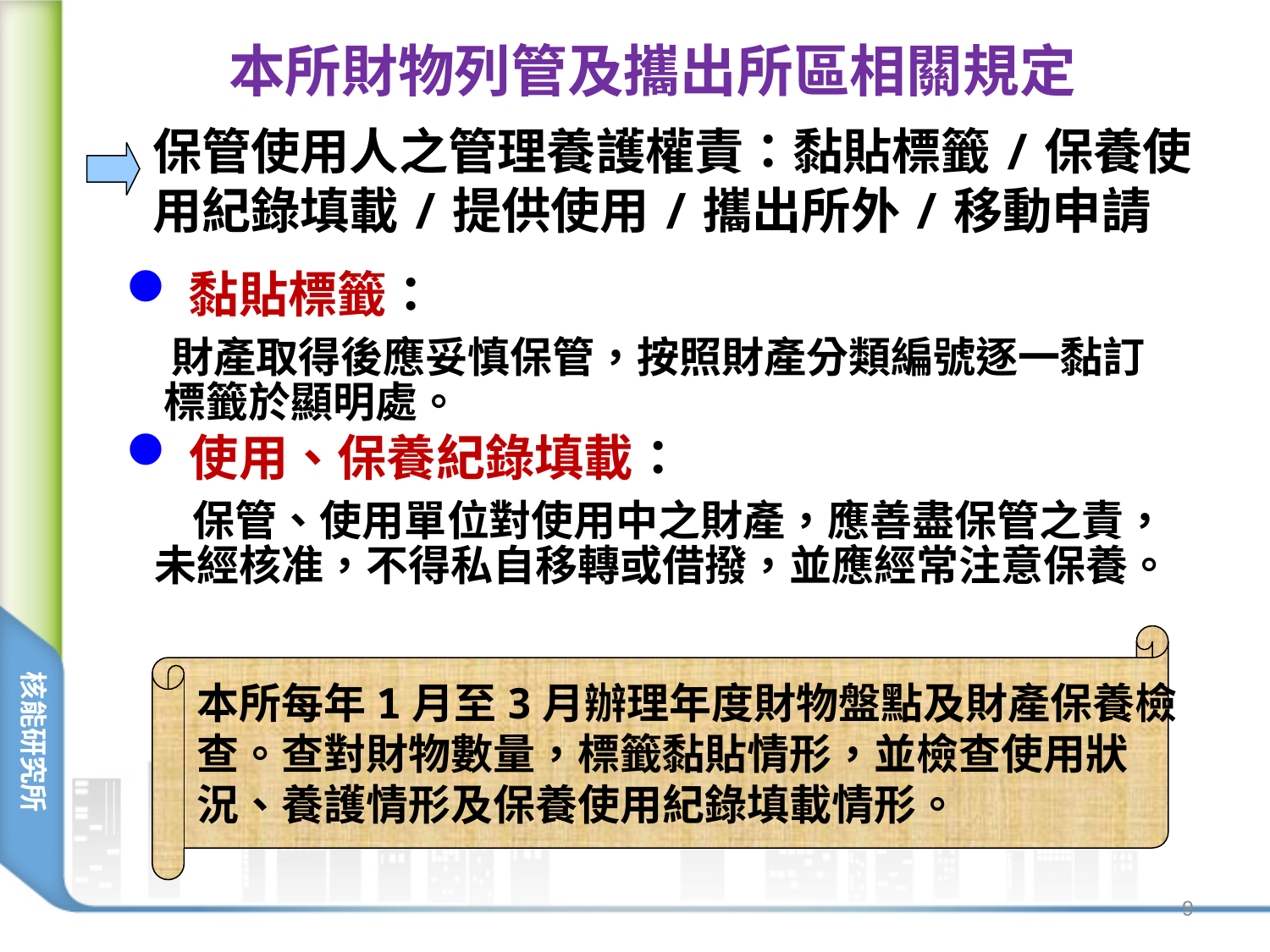

本所財物列管及攜出所區相關規定
保管使用人之管理養護權責：黏貼標籤/保養使用紀錄填載/提供使用/攜出所外/移動申請

黏貼標籤：
   財產取得後應妥慎保管，按照財產分類編號逐一黏訂
    標籤於顯明處。
使用、保養紀錄填載：
     保管、使用單位對使用中之財產，應善盡保管之責，
   未經核准，不得私自移轉或借撥，並應經常注意保養。

本所每年1月至3月辦理年度財物盤點及財產保養檢
查。查對財物數量，標籤黏貼情形，並檢查使用狀
況、養護情形及保養使用紀錄填載情形。
9